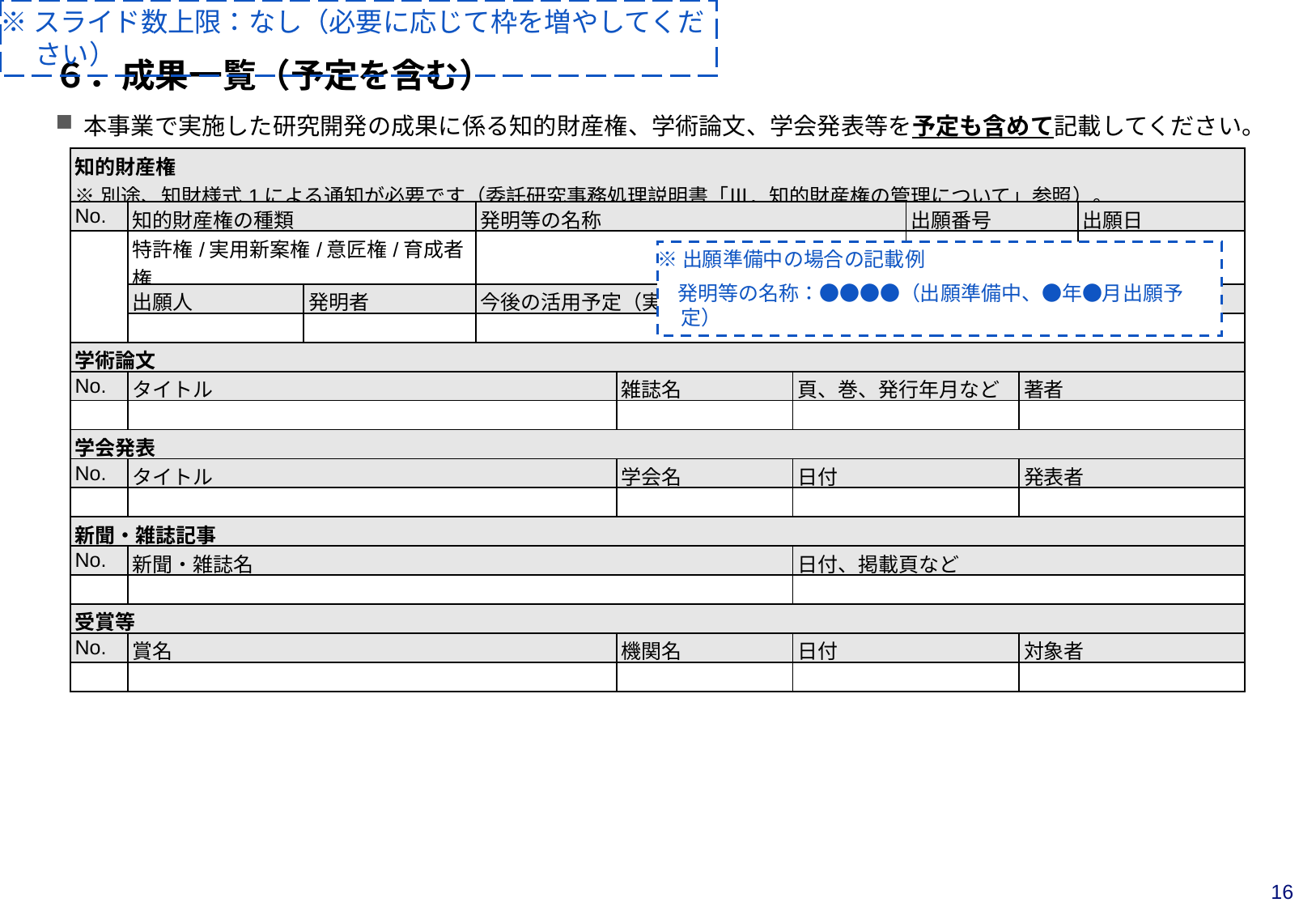

※スライド数上限：なし（必要に応じて枠を増やしてください）
# ６．成果一覧（予定を含む）
本事業で実施した研究開発の成果に係る知的財産権、学術論文、学会発表等を予定も含めて記載してください。
| 知的財産権 ※別途、知財様式1による通知が必要です（委託研究事務処理説明書「Ⅲ．知的財産権の管理について」参照）。 |  |  |  |  |  |  |  |  |
| --- | --- | --- | --- | --- | --- | --- | --- | --- |
| No. | 知的財産権の種類 |  | 発明等の名称 | 発明等の名称 | 出願番号 | 出願番号 | 発明者 | 出願日 |
|  | 特許権/実用新案権/意匠権/育成者権 |  |  |  |  |  |  |  |
|  | 出願人 | 発明者 | 今後の活用予定（実施許諾、譲渡の予定等があれば記載） | 今後の活用予定（実施許諾、譲渡等の予定） |  |  |  |  |
|  |  |  |  |  |  |  |  |  |
| 学術論文 |  |  |  |  |  |  |  |  |
| No. | タイトル |  |  | 雑誌名 | 頁、巻、発行年月など |  | 著者 |  |
|  |  |  |  |  |  |  |  |  |
| 学会発表 |  |  |  |  |  |  |  |  |
| No. | タイトル |  |  | 学会名 | 日付 |  | 発表者 |  |
|  |  |  |  |  |  |  |  |  |
| 新聞・雑誌記事 |  |  |  |  |  |  |  |  |
| No. | 新聞・雑誌名 |  |  |  | 日付、掲載頁など |  |  |  |
|  |  |  |  |  |  |  |  |  |
| 受賞等 |  |  |  |  |  |  |  |  |
| No. | 賞名 |  |  | 機関名 | 日付 |  | 対象者 |  |
|  |  |  |  |  |  |  |  |  |
※出願準備中の場合の記載例
　発明等の名称：●●●●（出願準備中、●年●月出願予定）